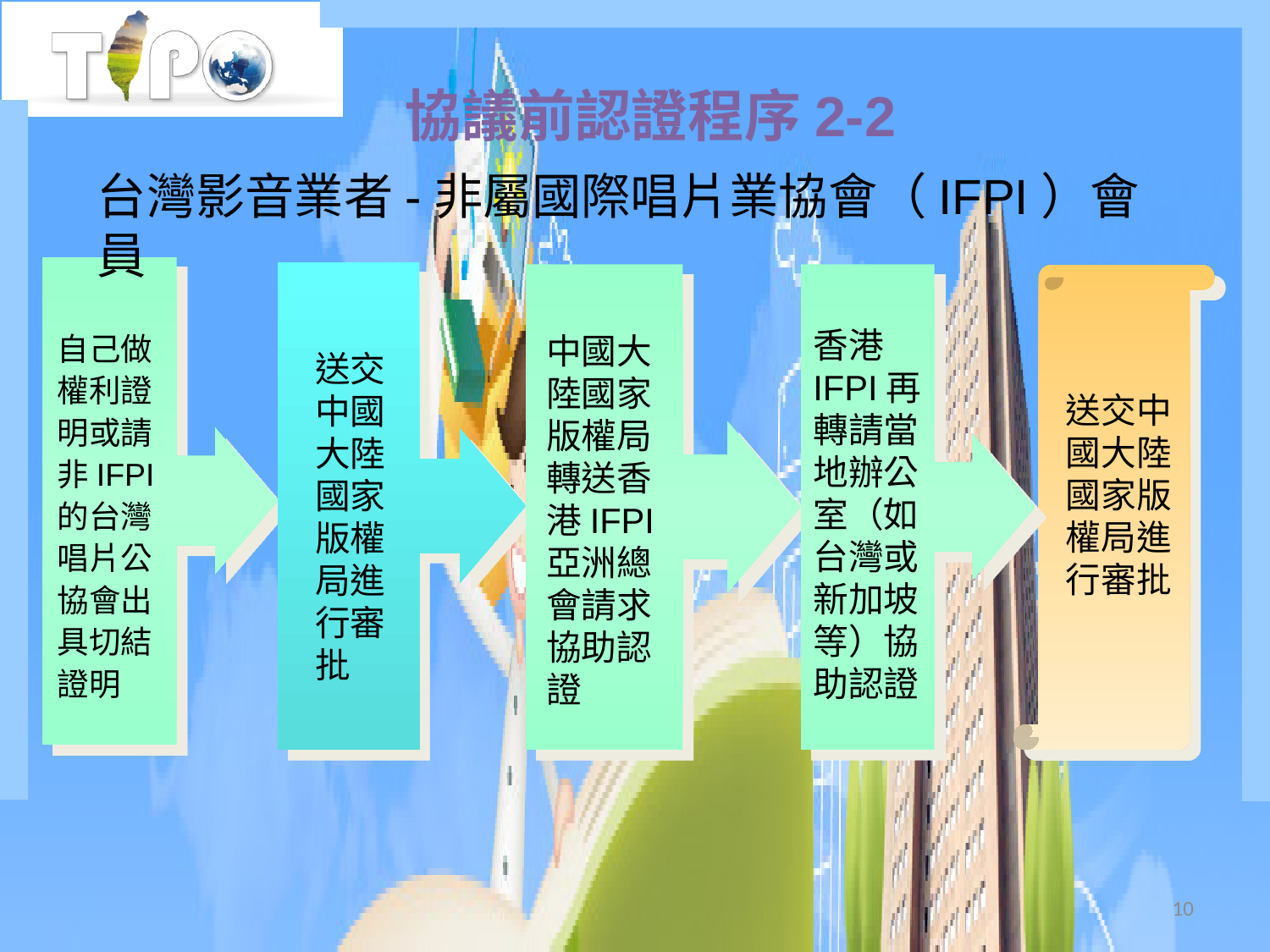

協議前認證程序2-2
台灣影音業者-非屬國際唱片業協會（IFPI）會員

香港IFPI再轉請當地辦公室（如台灣或新加坡等）協助認證
自己做權利證明或請非IFPI的台灣唱片公協會出具切結證明
中國大陸國家版權局轉送香港IFPI亞洲總會請求協助認證

送交中國大陸國家版權局進行審批
送交中國大陸國家版權局進行審批
10